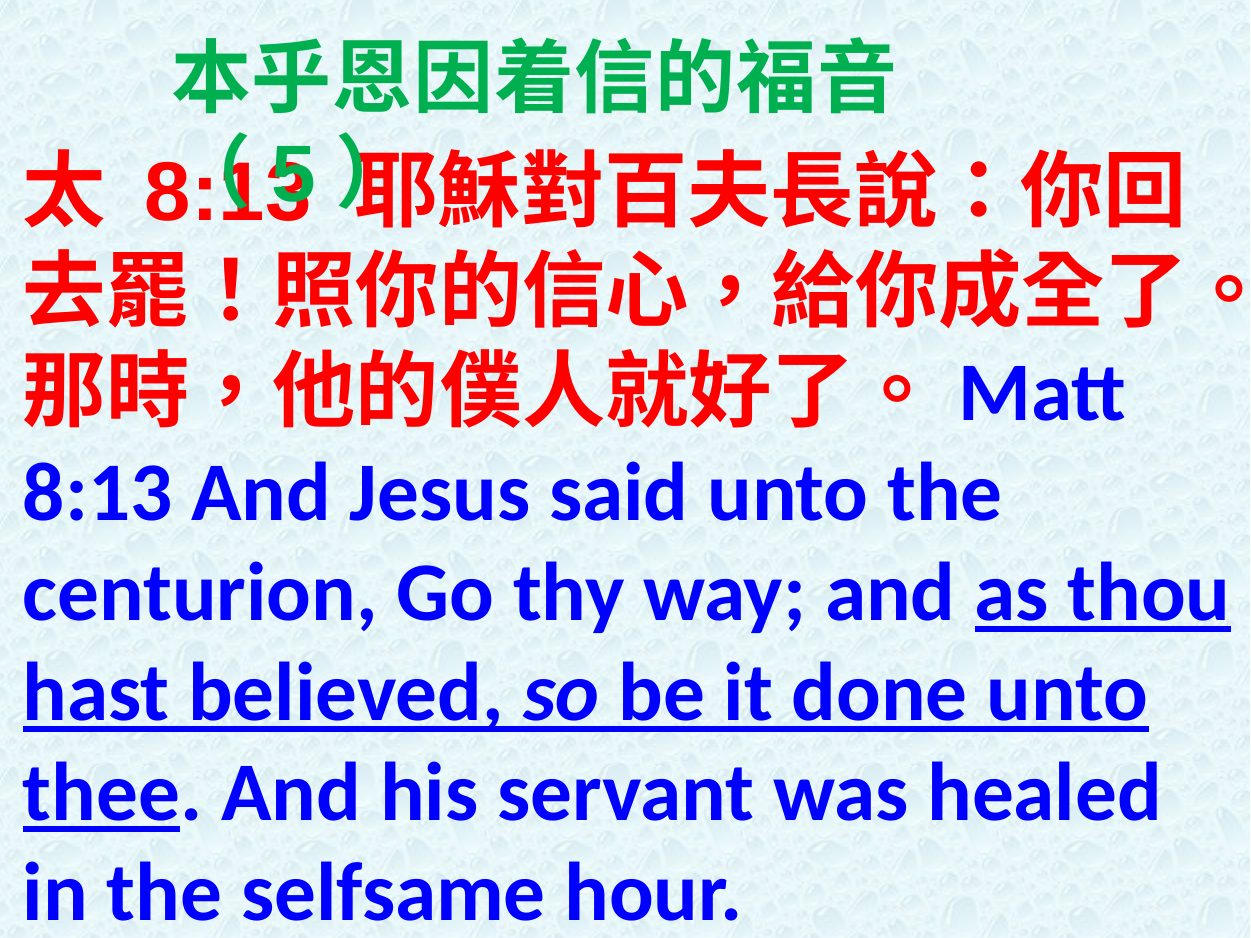

本乎恩因着信的福音（5）
太 8:13 耶穌對百夫長說：你回去罷！照你的信心，給你成全了。那時，他的僕人就好了。Matt 8:13 And Jesus said unto the centurion, Go thy way; and as thou hast believed, so be it done unto thee. And his servant was healed in the selfsame hour.